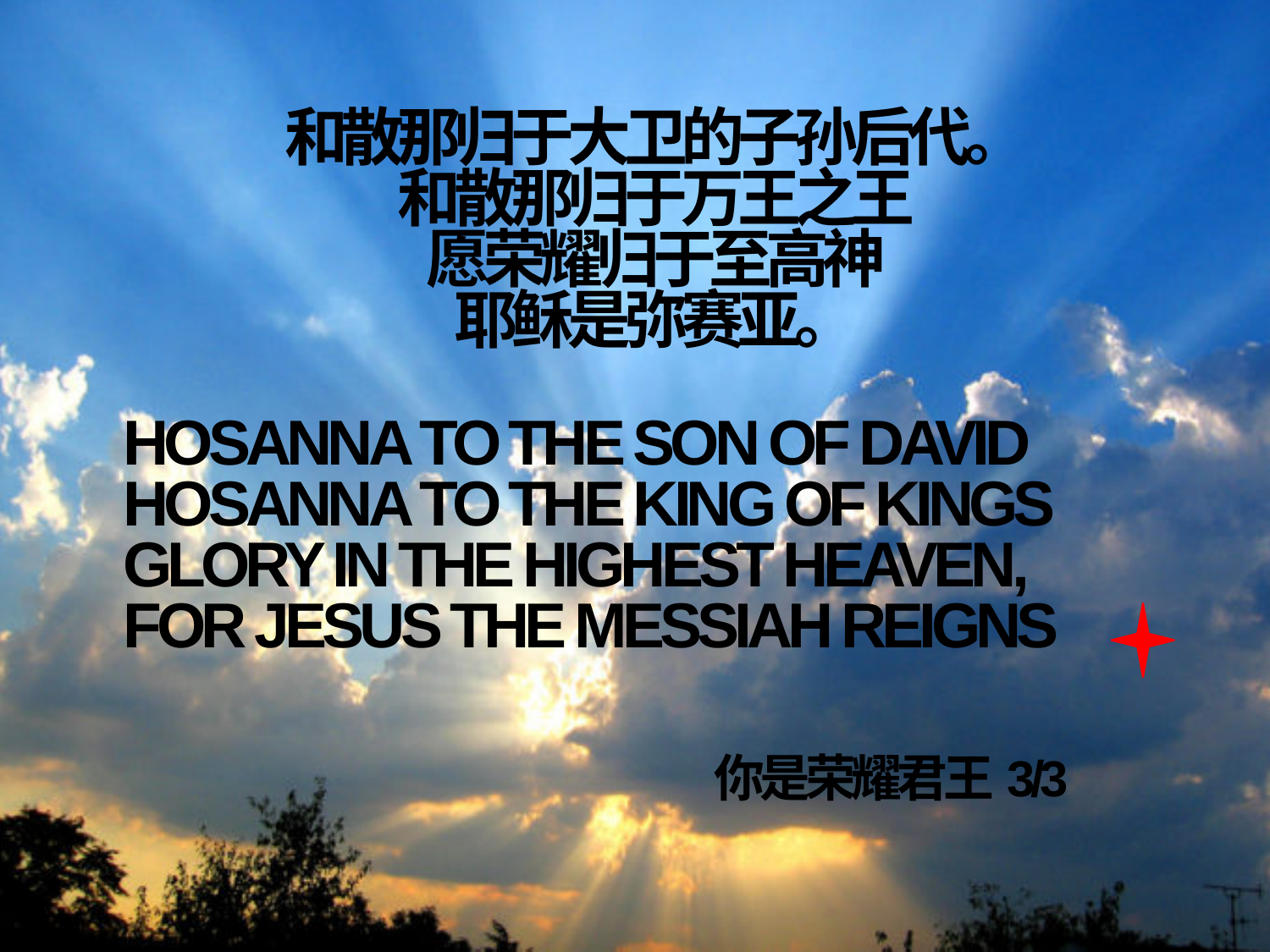

# 和散那归于大卫的子孙后代。
和散那归于万王之王
愿荣耀归于至高神
耶稣是弥赛亚。

Hosanna to the Son of David
hosanna to the King of kings
Glory in the highest heaven,
For Jesus the Messiah reigns

你是荣耀君王 3/3